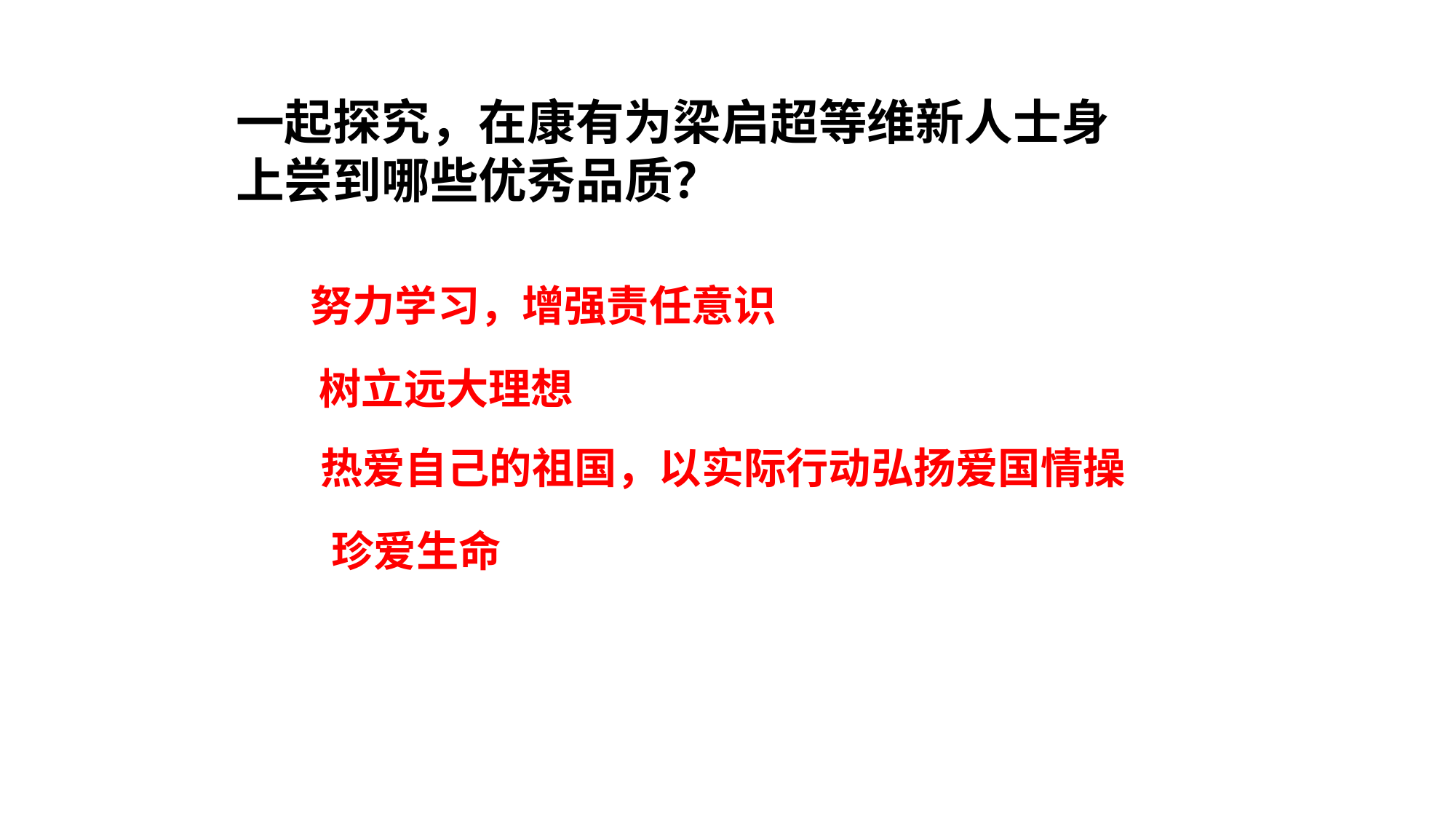

一起探究，在康有为梁启超等维新人士身上尝到哪些优秀品质？
努力学习，增强责任意识
树立远大理想
热爱自己的祖国，以实际行动弘扬爱国情操
珍爱生命